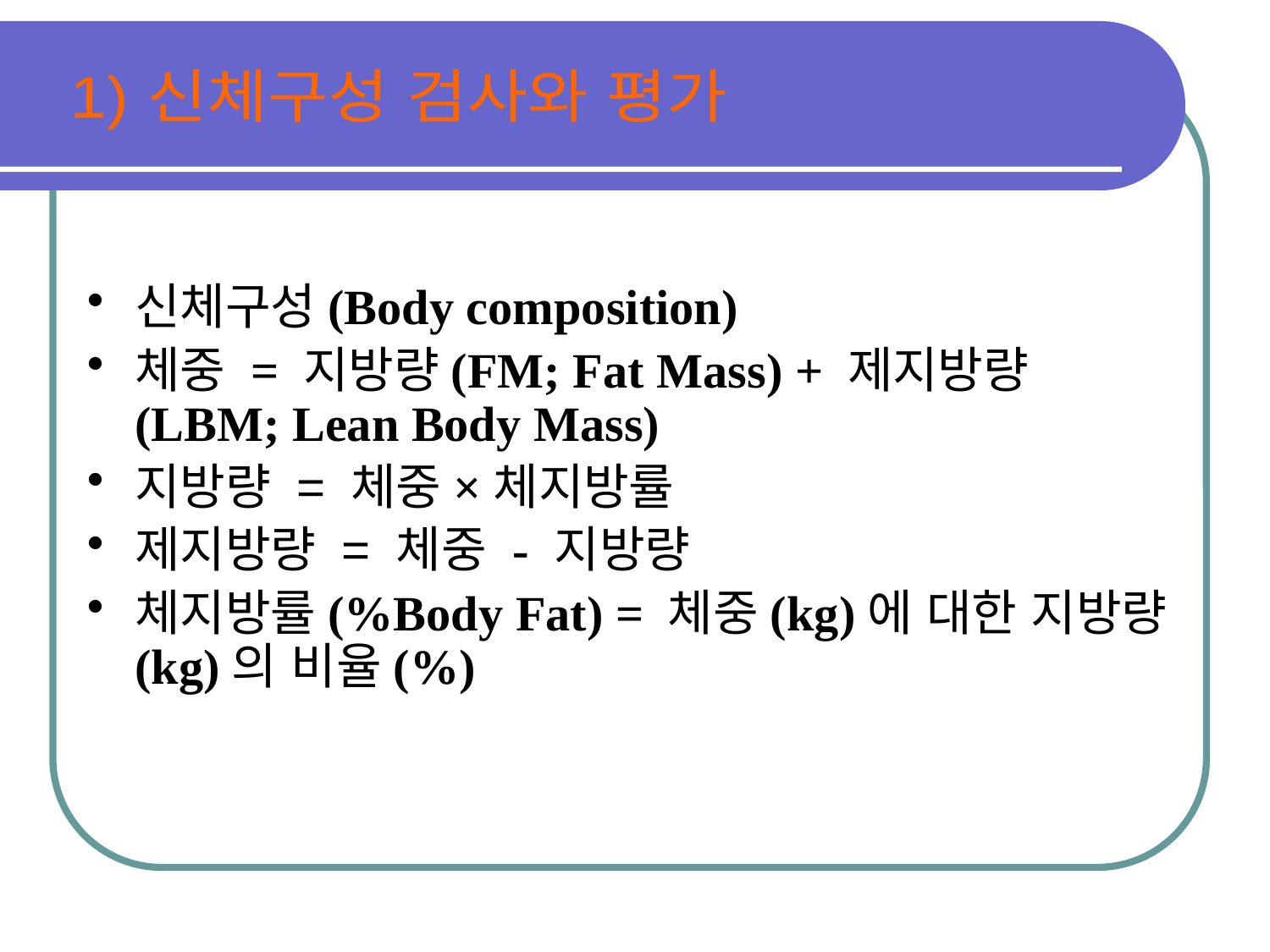

1) 신체구성 검사와 평가
신체구성(Body composition)
체중 = 지방량(FM; Fat Mass) + 제지방량(LBM; Lean Body Mass)
지방량 = 체중×체지방률
제지방량 = 체중 - 지방량
체지방률(%Body Fat) = 체중(kg)에 대한 지방량(kg)의 비율(%)